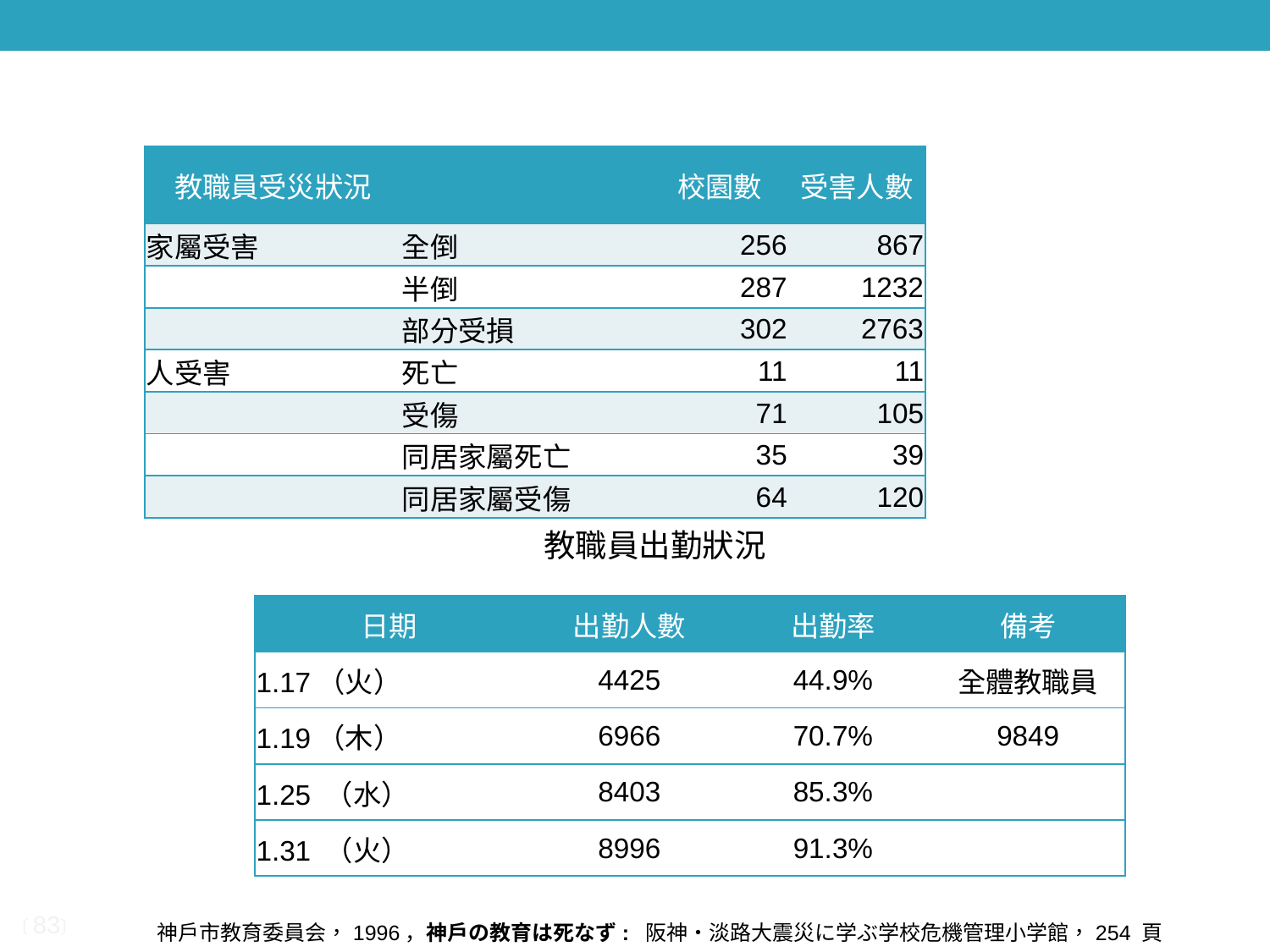

| 教職員受災狀況 |  | 校園數 | 受害人數 |
| --- | --- | --- | --- |
| 家屬受害 | 全倒 | 256 | 867 |
|  | 半倒 | 287 | 1232 |
|  | 部分受損 | 302 | 2763 |
| 人受害 | 死亡 | 11 | 11 |
|  | 受傷 | 71 | 105 |
|  | 同居家屬死亡 | 35 | 39 |
|  | 同居家屬受傷 | 64 | 120 |
教職員出勤狀況
| 日期 | 出勤人數 | 出勤率 | 備考 |
| --- | --- | --- | --- |
| 1.17（火） | 4425 | 44.9% | 全體教職員 |
| 1.19（木） | 6966 | 70.7% | 9849 |
| 1.25 （水） | 8403 | 85.3% |  |
| 1.31 （火） | 8996 | 91.3% |  |
神戶市教育委員会，1996，神戶の教育は死なず:  阪神・淡路大震災に学ぶ学校危機管理小学館，254 頁